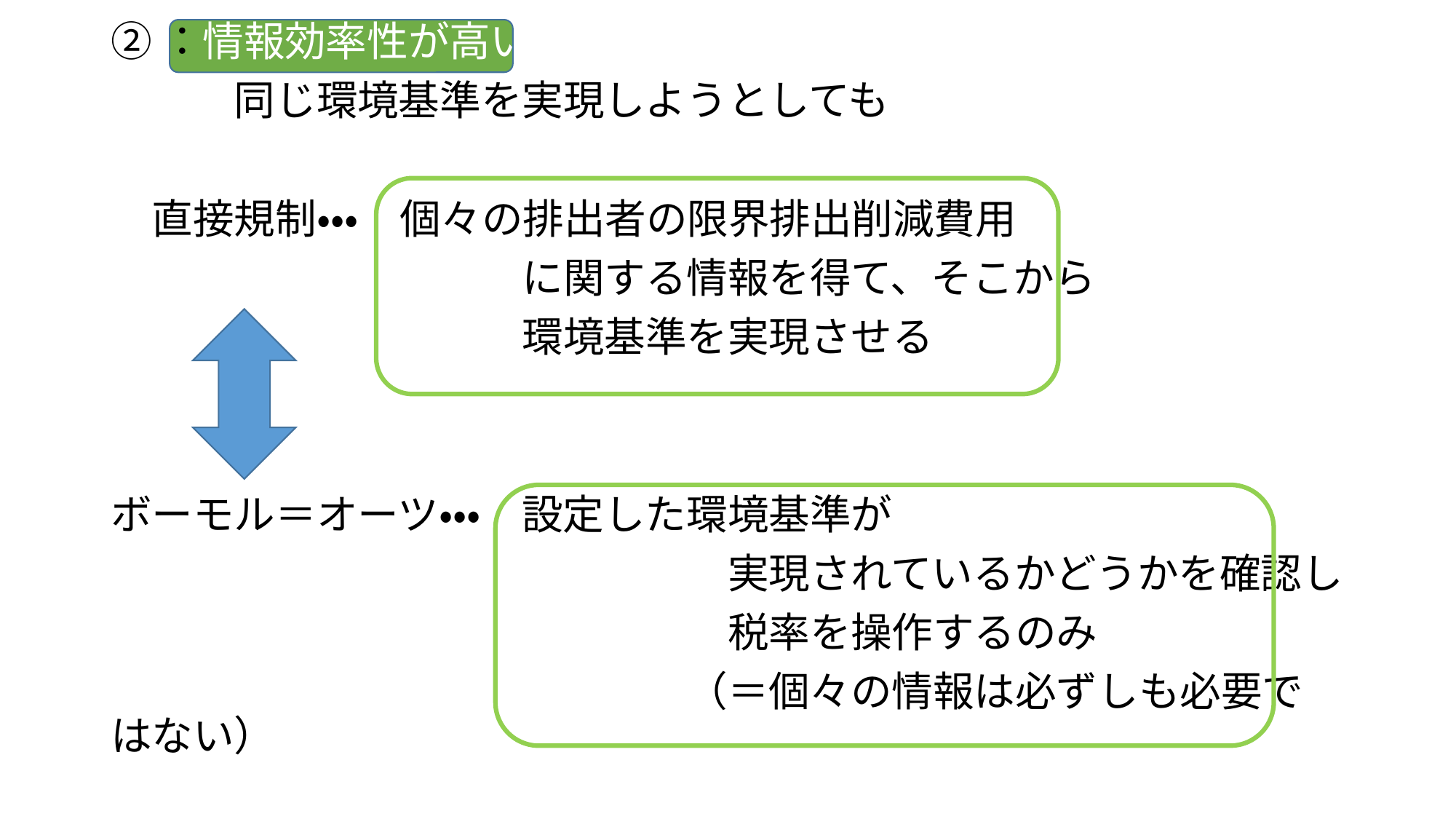

②：情報効率性が高い
　　　同じ環境基準を実現しようとしても

　直接規制・・・　個々の排出者の限界排出削減費用
　　　　　　　　　　に関する情報を得て、そこから
　　　　　　　　　　環境基準を実現させる

ボーモル＝オーツ・・・　設定した環境基準が
　　　　　　　　　　　　　　　実現されているかどうかを確認し
　　　　　　　　　　　　　　　税率を操作するのみ
　　　　　　　　　　　　　　（＝個々の情報は必ずしも必要ではない）

#